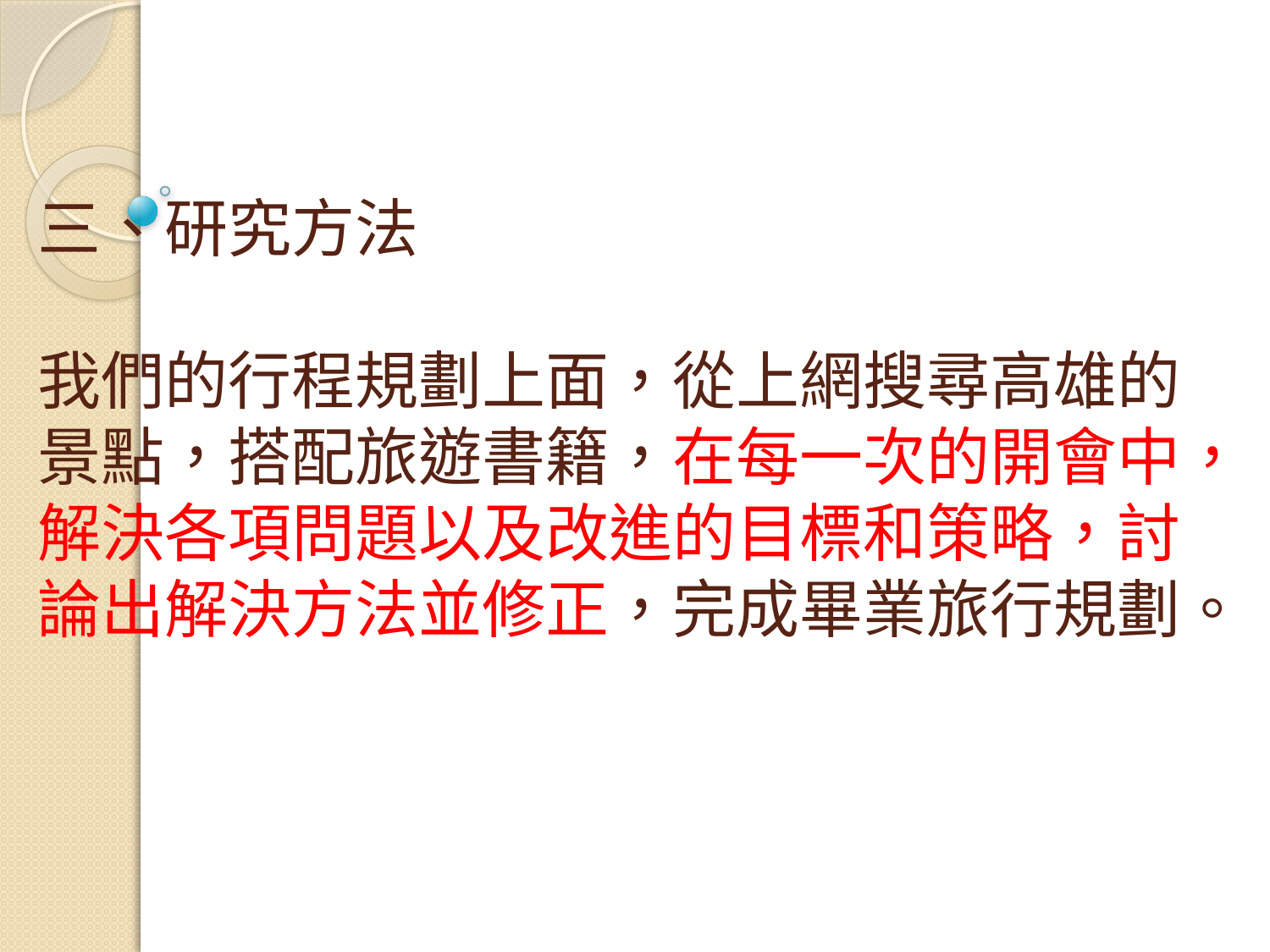

# 三、研究方法
我們的行程規劃上面，從上網搜尋高雄的景點，搭配旅遊書籍，在每一次的開會中，解決各項問題以及改進的目標和策略，討論出解決方法並修正，完成畢業旅行規劃。